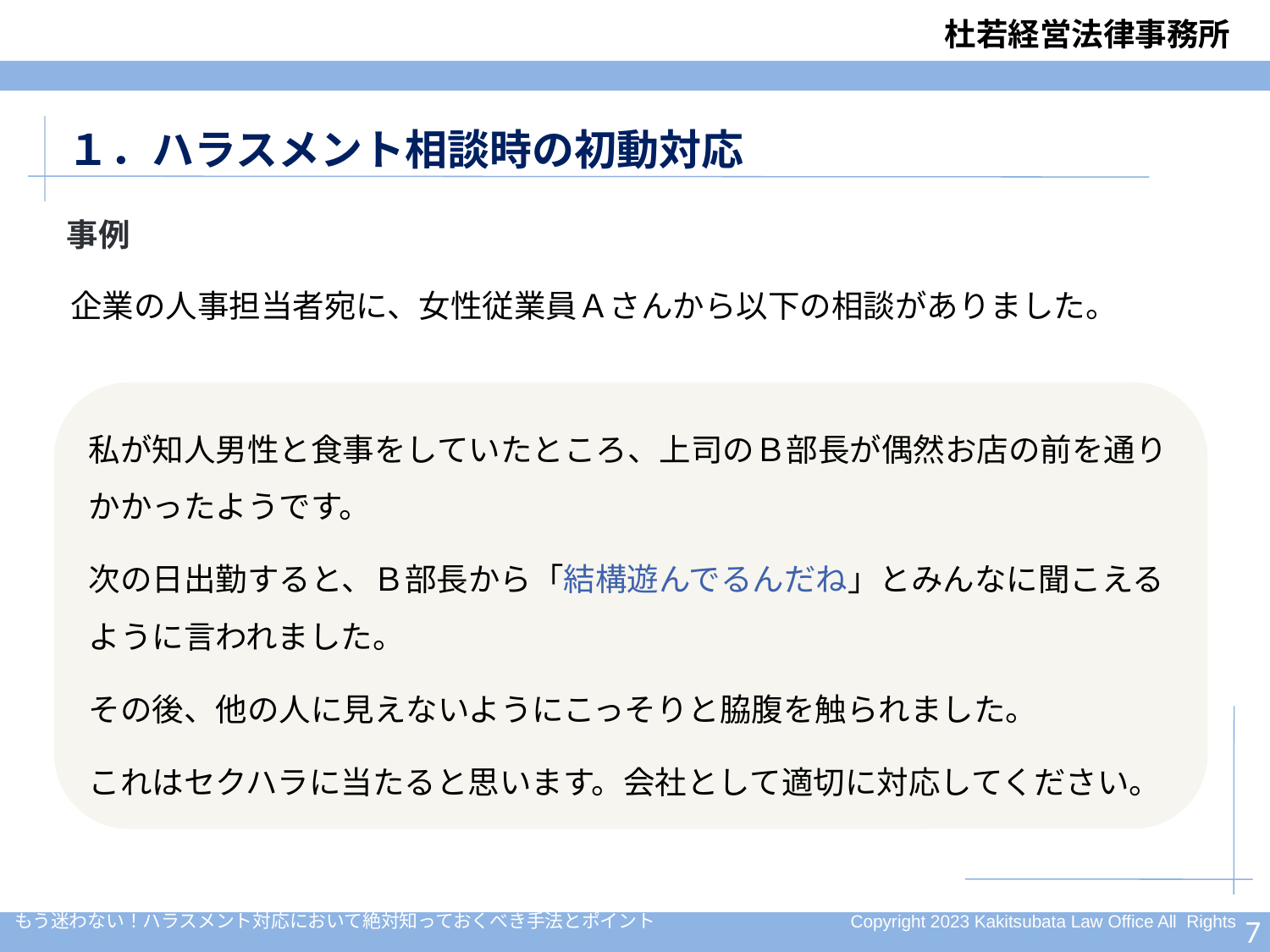

１．ハラスメント相談時の初動対応

事例
企業の人事担当者宛に、女性従業員Ａさんから以下の相談がありました。
私が知人男性と食事をしていたところ、上司のＢ部長が偶然お店の前を通りかかったようです。
次の日出勤すると、Ｂ部長から「結構遊んでるんだね」とみんなに聞こえるように言われました。
その後、他の人に見えないようにこっそりと脇腹を触られました。
これはセクハラに当たると思います。会社として適切に対応してください。
7